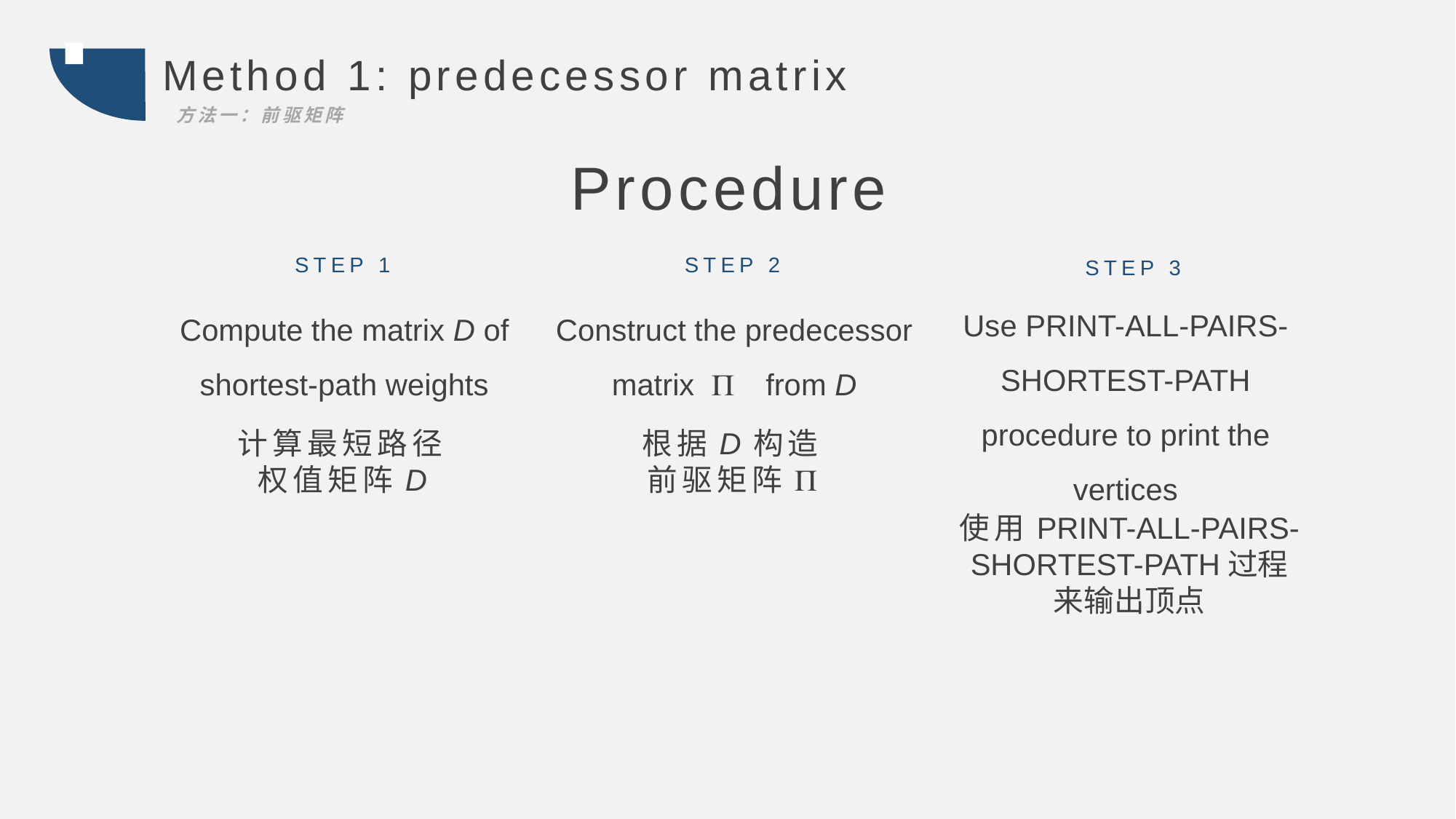

Method 1: predecessor matrix
 方法一：前驱矩阵
Procedure
STEP 1
Compute the matrix D of shortest-path weights
计算最短路径权值矩阵D
STEP 2
Construct the predecessor matrix  Π  from D
根据D构造前驱矩阵Π
STEP 3
Use PRINT-ALL-PAIRS-SHORTEST-PATH procedure to print the vertices
使用PRINT-ALL-PAIRS-SHORTEST-PATH过程来输出顶点